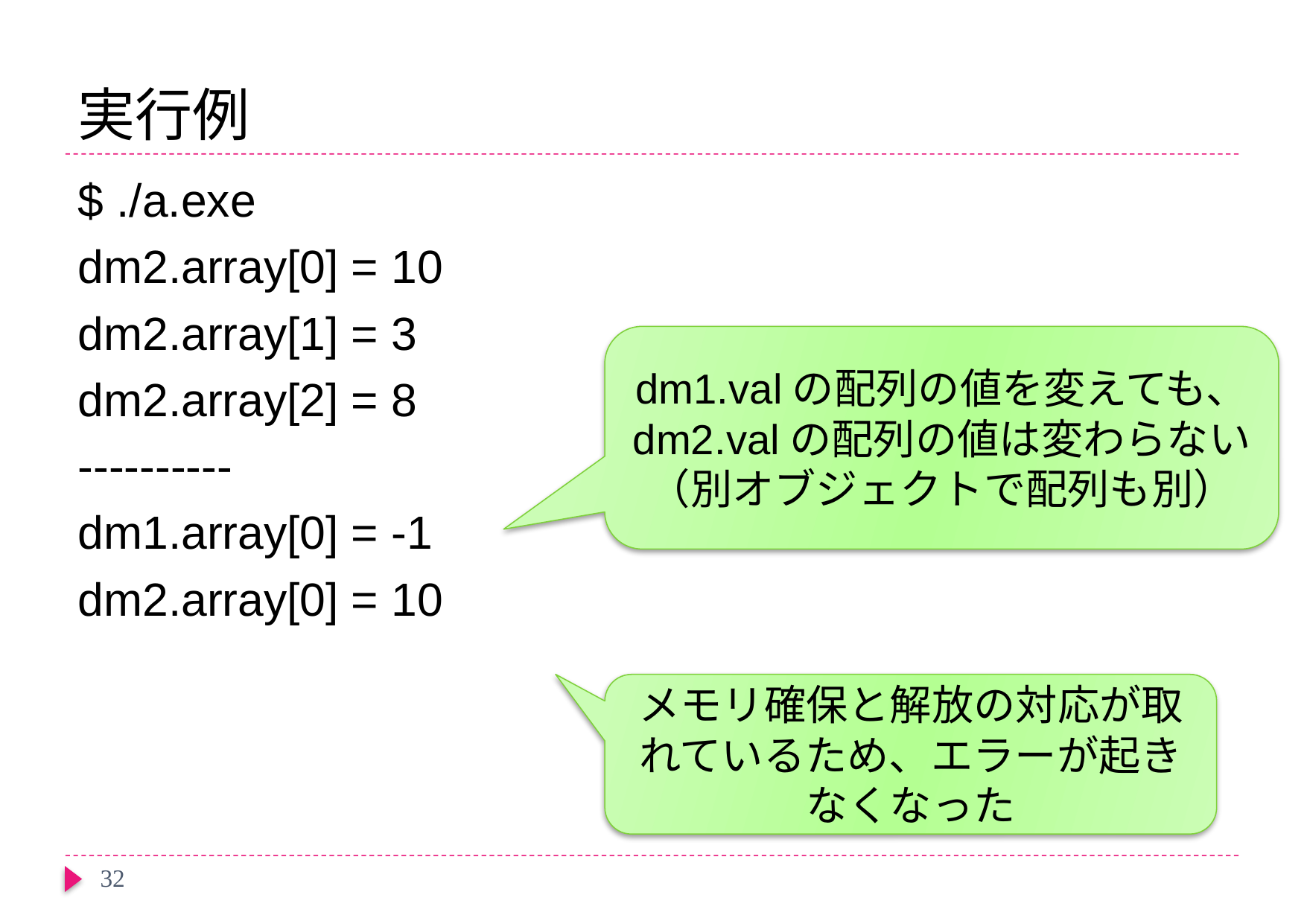

# 実行例
$ ./a.exe
dm2.array[0] = 10
dm2.array[1] = 3
dm2.array[2] = 8
----------
dm1.array[0] = -1
dm2.array[0] = 10
dm1.valの配列の値を変えても、
dm2.valの配列の値は変わらない
（別オブジェクトで配列も別）
メモリ確保と解放の対応が取れているため、エラーが起きなくなった
32